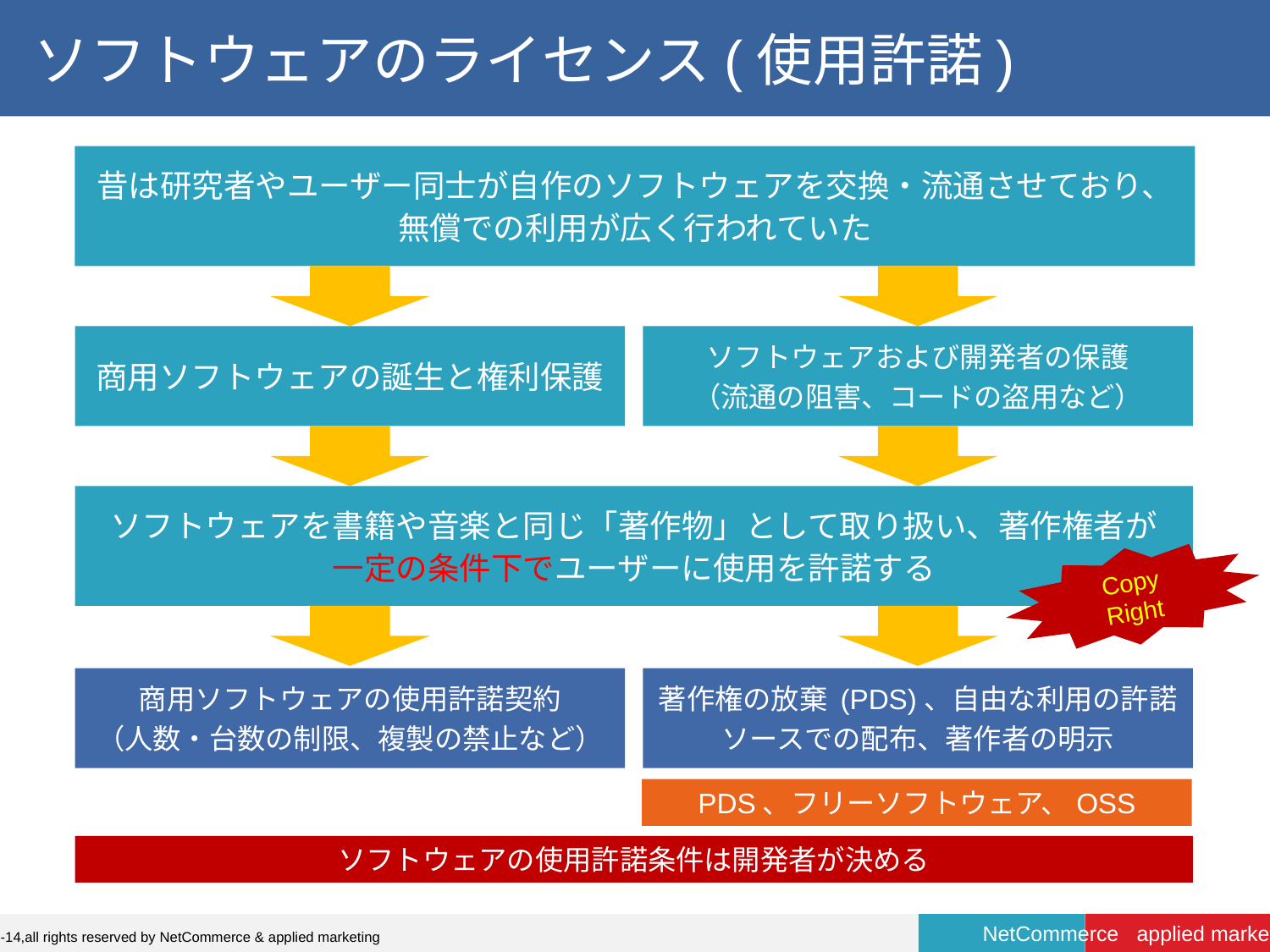

# ソフトウェアのライセンス(使用許諾)
昔は研究者やユーザー同士が自作のソフトウェアを交換・流通させており、
無償での利用が広く行われていた

商用ソフトウェアの誕生と権利保護
ソフトウェアおよび開発者の保護
（流通の阻害、コードの盗用など）

ソフトウェアを書籍や音楽と同じ「著作物」として取り扱い、著作権者が
一定の条件下でユーザーに使用を許諾する
Copy Right

商用ソフトウェアの使用許諾契約
（人数・台数の制限、複製の禁止など）
著作権の放棄 (PDS)、自由な利用の許諾
ソースでの配布、著作者の明示
PDS、フリーソフトウェア、OSS
ソフトウェアの使用許諾条件は開発者が決める